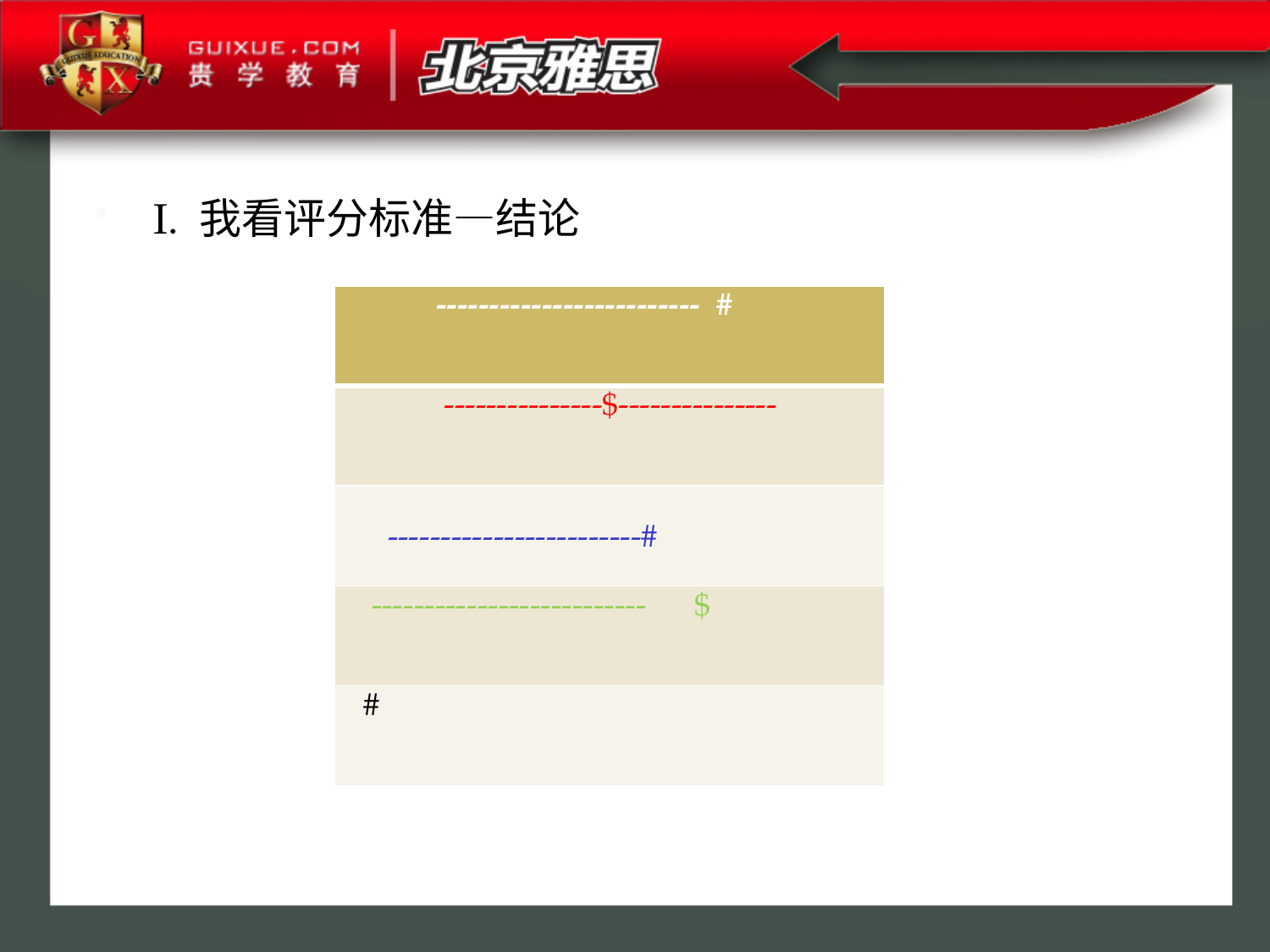

I. 我看评分标准—结论

| ------------------------- # |
| --- |
| ---------------$--------------- |
| ------------------------# |
| -------------------------- $ |
| # |